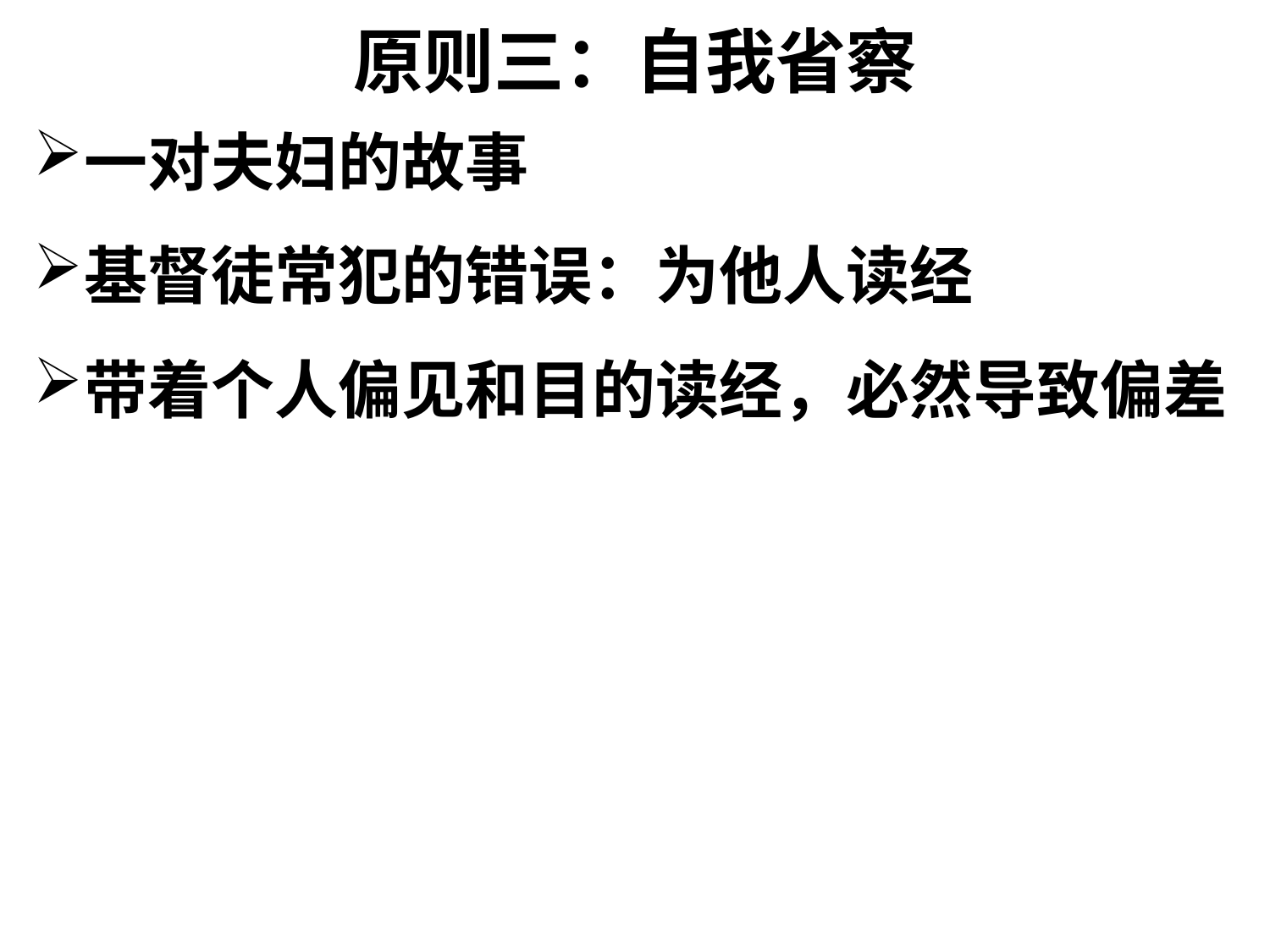

# 原则三：自我省察
一对夫妇的故事

基督徒常犯的错误：为他人读经

带着个人偏见和目的读经，必然导致偏差